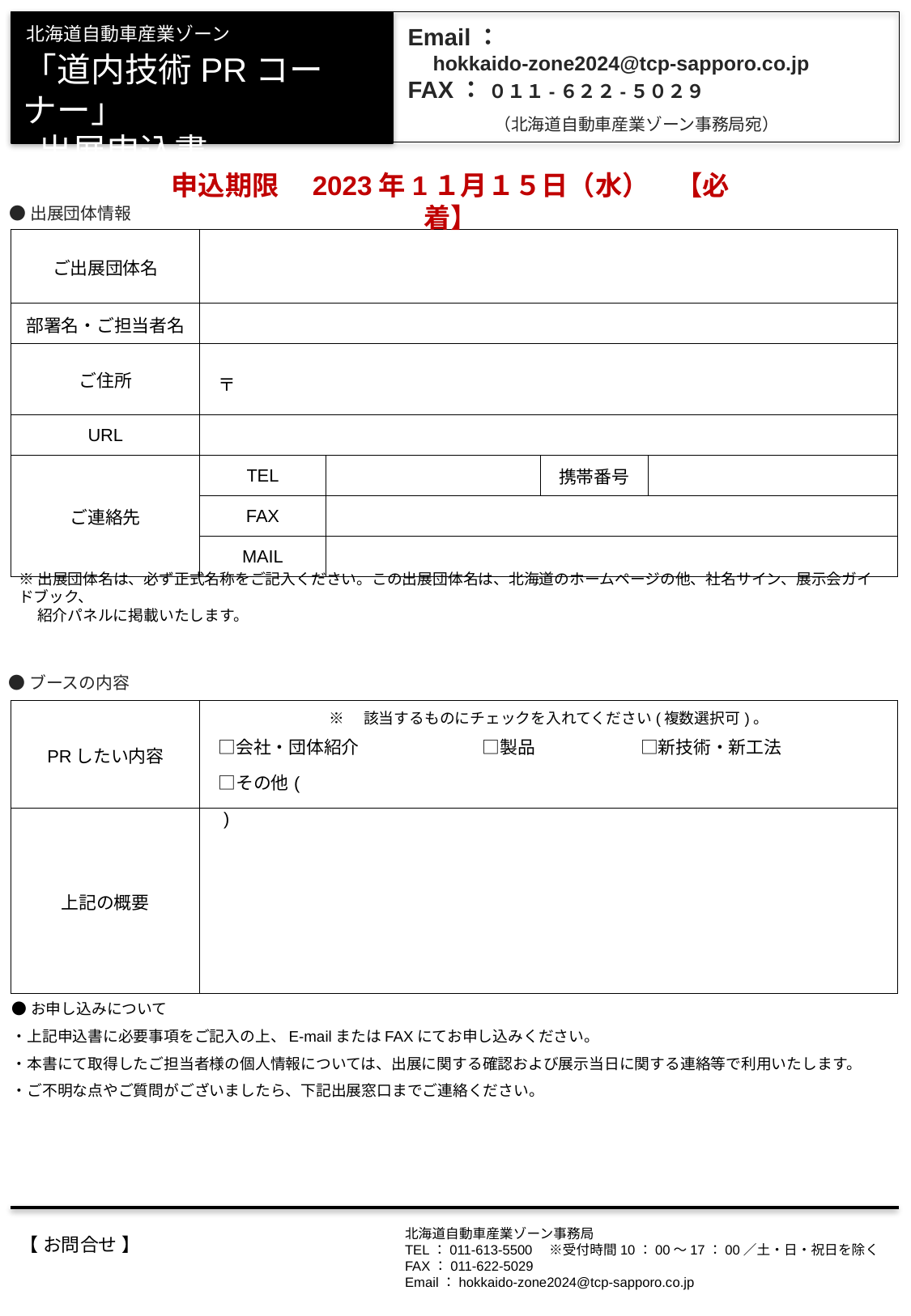

北海道自動車産業ゾーン
Email：
　hokkaido-zone2024@tcp-sapporo.co.jp
FAX： ０１１-６２２-５０２９
「道内技術PRコーナー」
 出展申込書
（北海道自動車産業ゾーン事務局宛）
申込期限　2023年1１月１５日（水）　【必着】
●出展団体情報
| ご出展団体名 |  |  |  |  |
| --- | --- | --- | --- | --- |
| 部署名・ご担当者名 |  |  |  |  |
| ご住所 | 〒 |  |  |  |
| URL |  |  |  |  |
| ご連絡先 | TEL |  | 携帯番号 |  |
|  | FAX |  |  |  |
|  | MAIL |  |  |  |
※出展団体名は、必ず正式名称をご記入ください。この出展団体名は、北海道のホームページの他、社名サイン、展示会ガイドブック、
　 紹介パネルに掲載いたします。
●ブースの内容
| PRしたい内容 | ※　該当するものにチェックを入れてください(複数選択可)。 　□会社・団体紹介　　　　　　　□製品　　　　　　□新技術・新工法 　□その他(　　　　　　　　　　　　　　 　　　　　　　　　　　　　　　　　　　) |
| --- | --- |
| 上記の概要 |  |
●お申し込みについて
・上記申込書に必要事項をご記入の上、E-mailまたはFAXにてお申し込みください。
・本書にて取得したご担当者様の個人情報については、出展に関する確認および展示当日に関する連絡等で利用いたします。
・ご不明な点やご質問がございましたら、下記出展窓口までご連絡ください。
北海道自動車産業ゾーン事務局
TEL：011-613-5500　※受付時間10：00～17：00／土・日・祝日を除く
FAX：011-622-5029
Email：hokkaido-zone2024@tcp-sapporo.co.jp
【 お問合せ 】